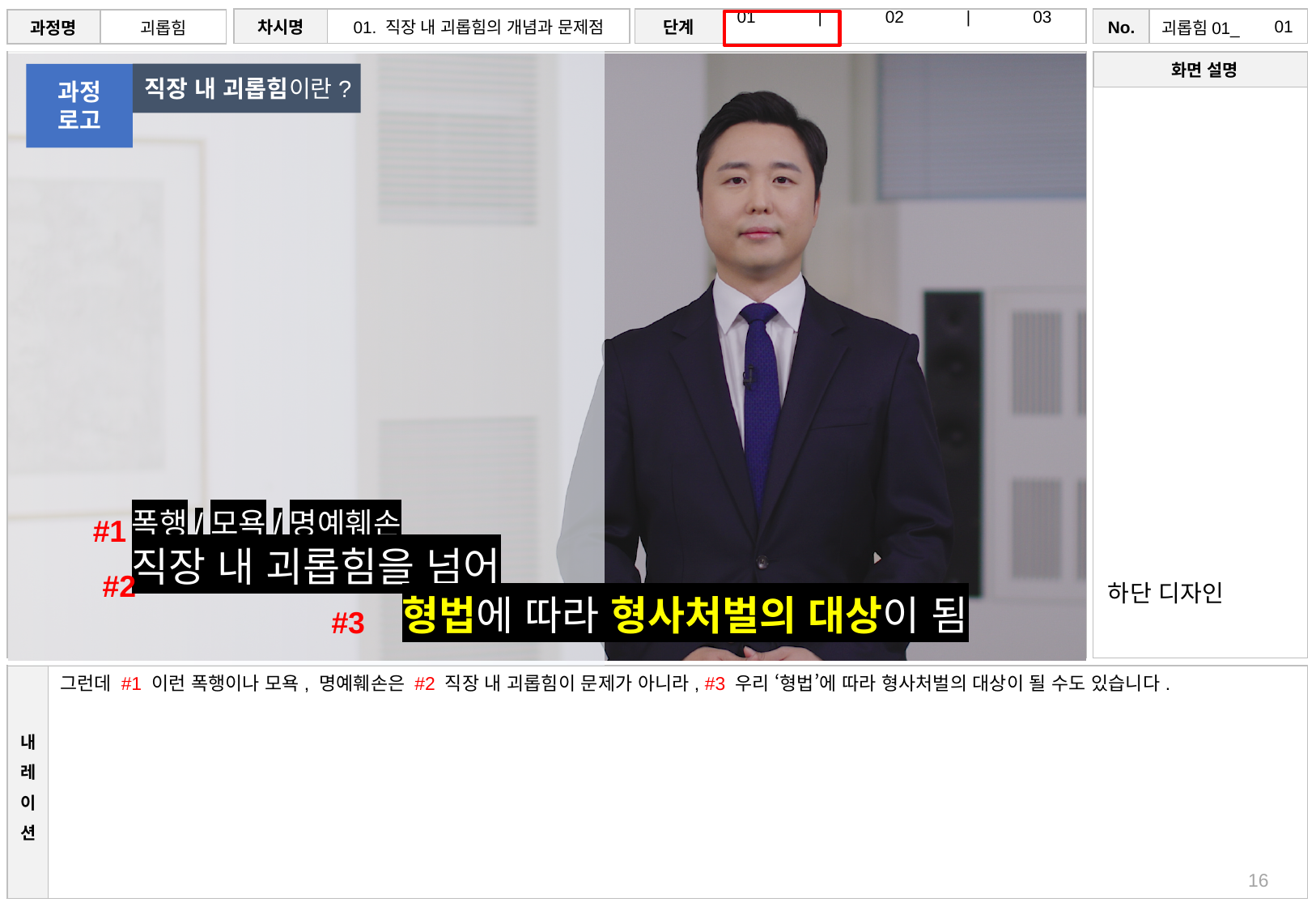

# 01
직장 내 괴롭힘이란?
과정
로고

폭행/모욕/명예훼손
직장 내 괴롭힘을 넘어
                       형법에 따라 형사처벌의 대상이 됨
#1
#2
하단 디자인
#3
그런데 #1 이런 폭행이나 모욕, 명예훼손은 #2 직장 내 괴롭힘이 문제가 아니라, #3 우리 ‘형법’에 따라 형사처벌의 대상이 될 수도 있습니다.
16